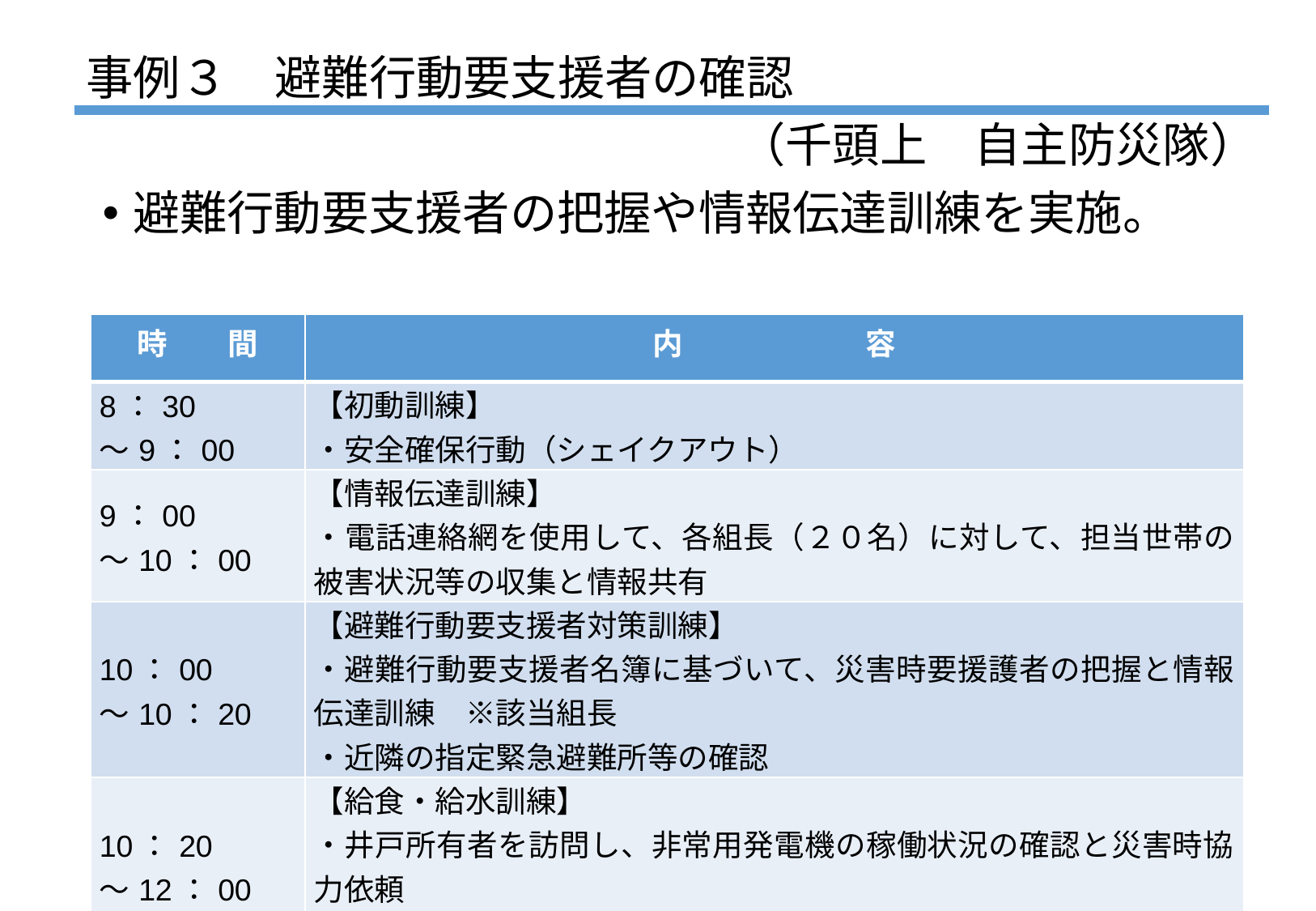

# 事例３　避難行動要支援者の確認
（千頭上　自主防災隊）
避難行動要支援者の把握や情報伝達訓練を実施。
| 時　　間 | 内　　　　　　容 |
| --- | --- |
| 8：30 ～9：00 | 【初動訓練】 ・安全確保行動（シェイクアウト） |
| 9：00 ～10：00 | 【情報伝達訓練】 ・電話連絡網を使用して、各組長（２０名）に対して、担当世帯の被害状況等の収集と情報共有 |
| 10：00 ～10：20 | 【避難行動要支援者対策訓練】 ・避難行動要支援者名簿に基づいて、災害時要援護者の把握と情報伝達訓練　※該当組長 ・近隣の指定緊急避難所等の確認 |
| 10：20 ～12：00 | 【給食・給水訓練】 ・井戸所有者を訪問し、非常用発電機の稼働状況の確認と災害時協力依頼 ・広場にて炊き出し訓練、仮設トイレの確認 |